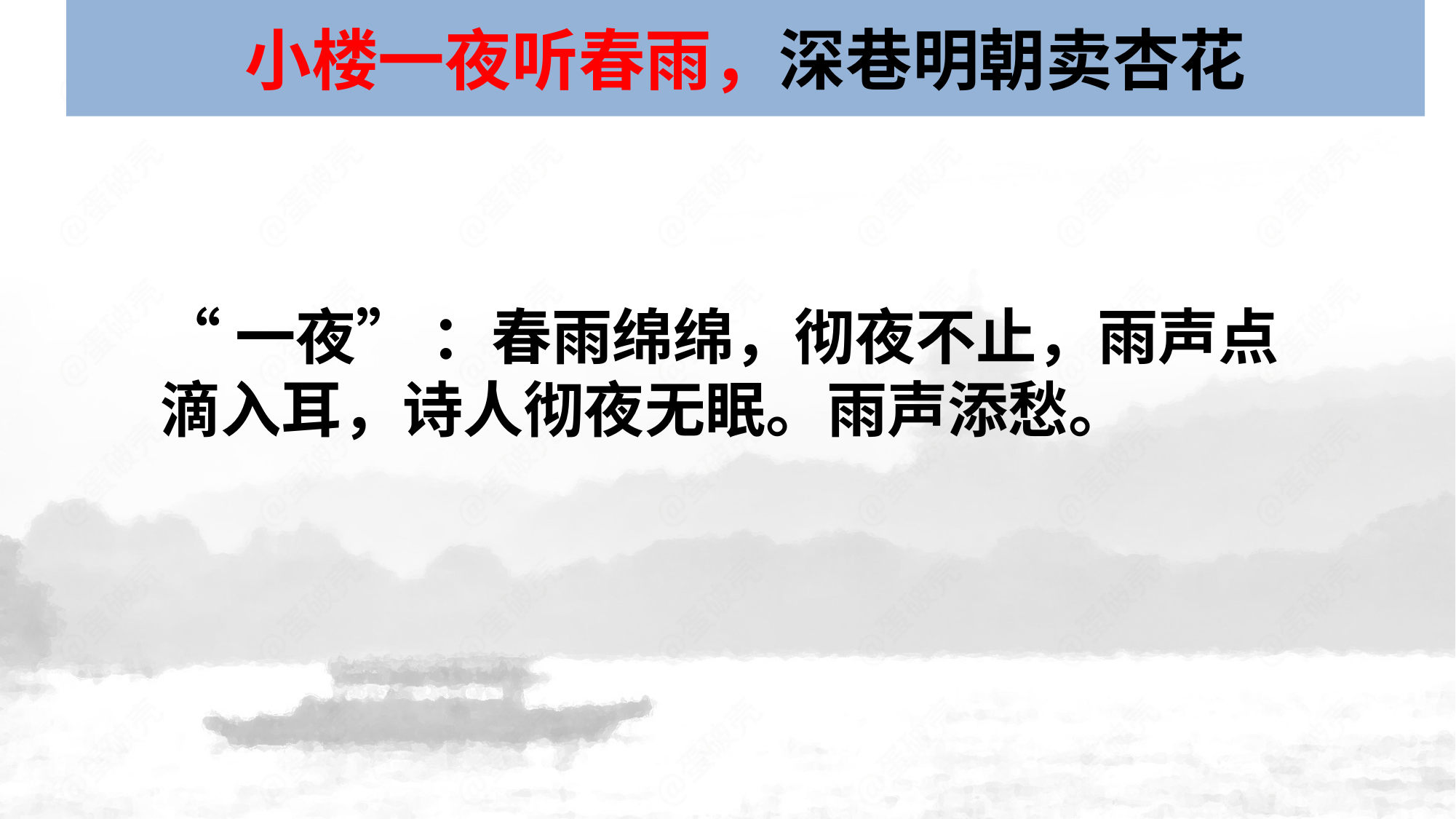

小楼一夜听春雨，深巷明朝卖杏花
“一夜” ：春雨绵绵，彻夜不止，雨声点滴入耳，诗人彻夜无眠。雨声添愁。